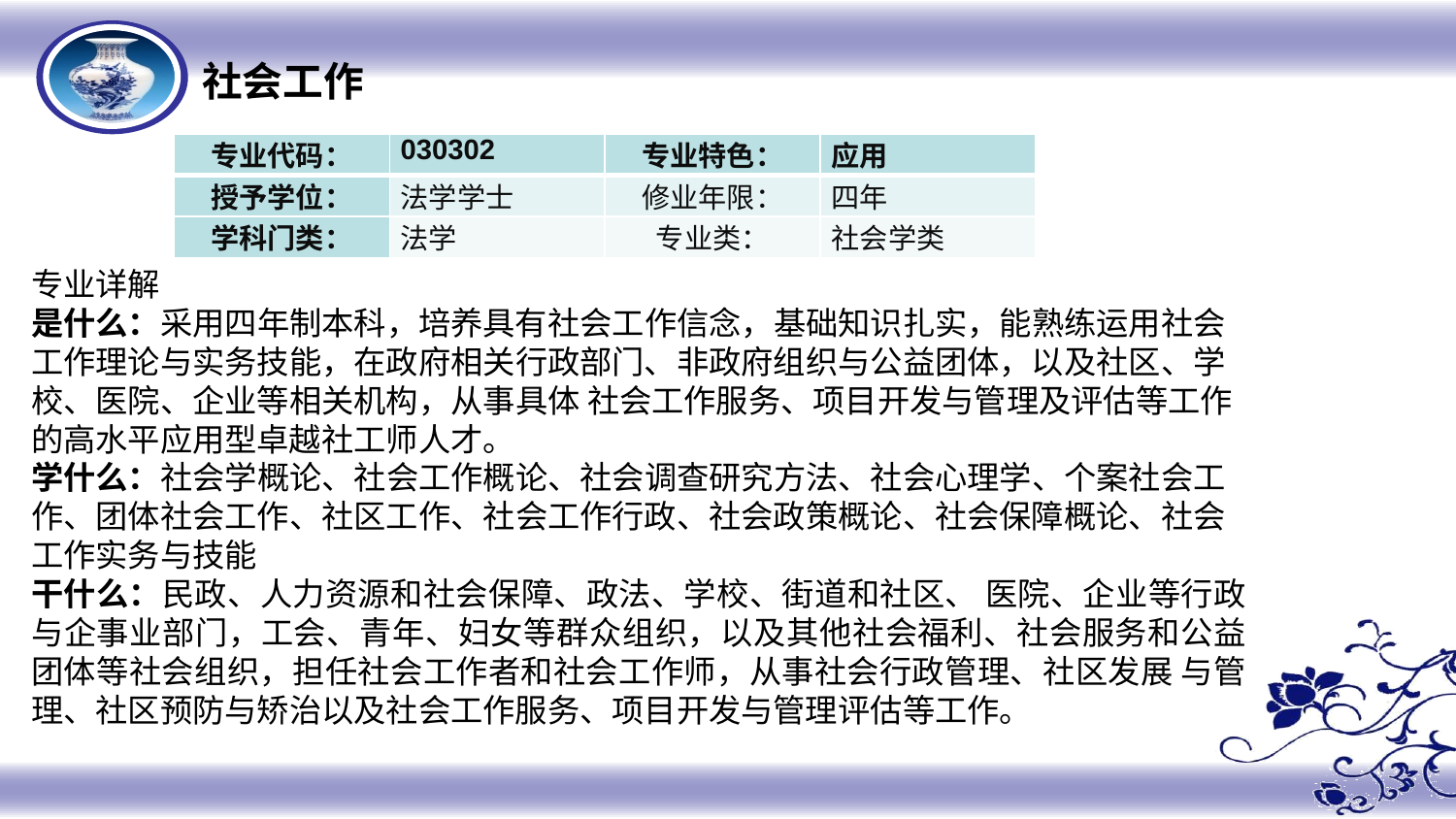

社会工作
| 专业代码： | 030302 | 专业特色： | 应用 |
| --- | --- | --- | --- |
| 授予学位： | 法学学士 | 修业年限： | 四年 |
| 学科门类： | 法学 | 专业类： | 社会学类 |
专业详解
是什么：采用四年制本科，培养具有社会工作信念，基础知识扎实，能熟练运用社会工作理论与实务技能，在政府相关行政部门、非政府组织与公益团体，以及社区、学校、医院、企业等相关机构，从事具体 社会工作服务、项目开发与管理及评估等工作的高水平应用型卓越社工师人才。
学什么：社会学概论、社会工作概论、社会调查研究方法、社会心理学、个案社会工作、团体社会工作、社区工作、社会工作行政、社会政策概论、社会保障概论、社会工作实务与技能
干什么：民政、人力资源和社会保障、政法、学校、街道和社区、 医院、企业等行政与企事业部门，工会、青年、妇女等群众组织，以及其他社会福利、社会服务和公益团体等社会组织，担任社会工作者和社会工作师，从事社会行政管理、社区发展 与管理、社区预防与矫治以及社会工作服务、项目开发与管理评估等工作。